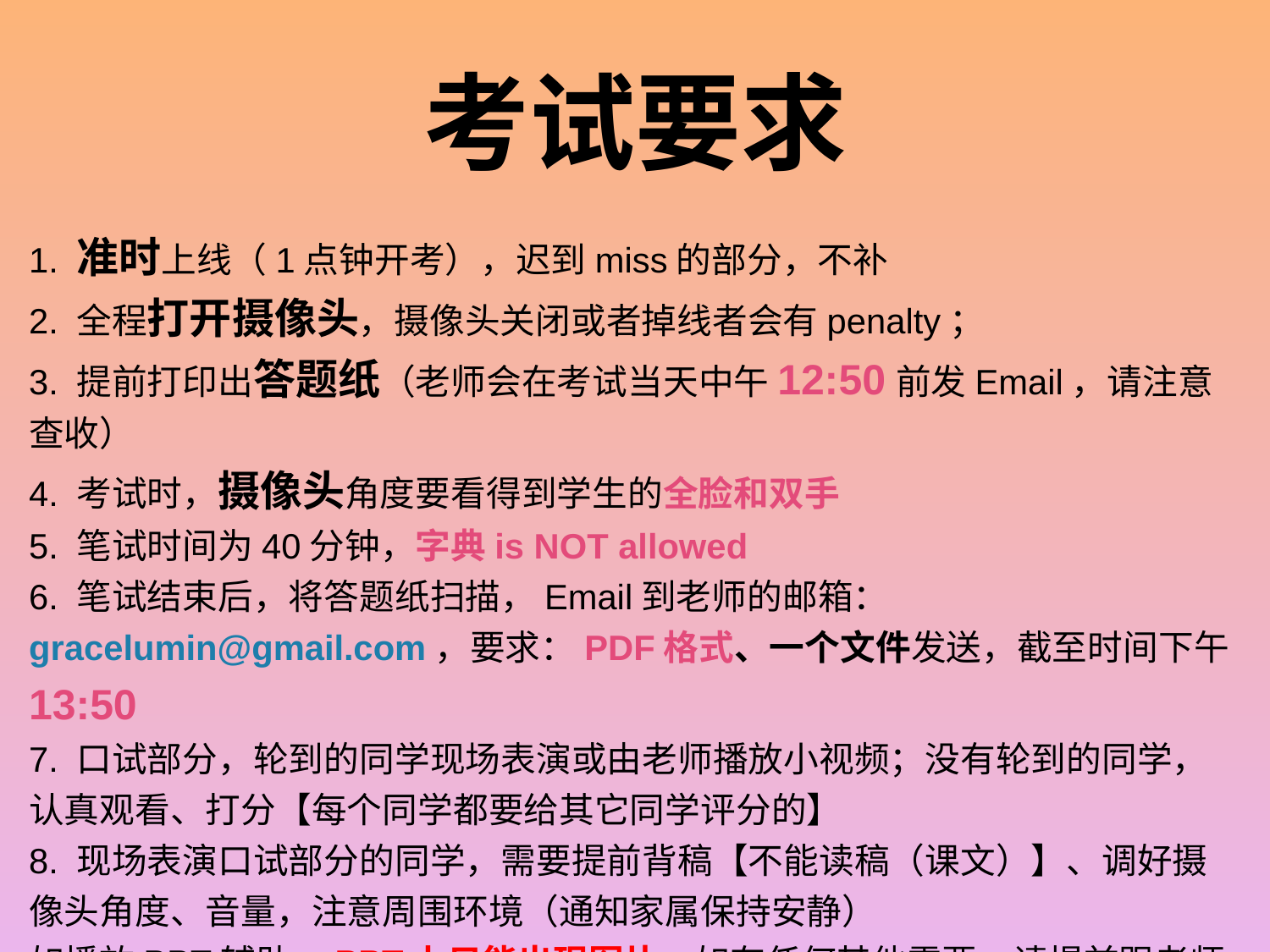

# 考试要求
1. 准时上线（1点钟开考），迟到miss的部分，不补
2. 全程打开摄像头，摄像头关闭或者掉线者会有penalty；
3. 提前打印出答题纸（老师会在考试当天中午12:50前发Email，请注意查收）
4. 考试时，摄像头角度要看得到学生的全脸和双手
5. 笔试时间为40分钟，字典is NOT allowed
6. 笔试结束后，将答题纸扫描，Email到老师的邮箱：gracelumin@gmail.com，要求：PDF格式、一个文件发送，截至时间下午13:50
7. 口试部分，轮到的同学现场表演或由老师播放小视频；没有轮到的同学，认真观看、打分【每个同学都要给其它同学评分的】
8. 现场表演口试部分的同学，需要提前背稿【不能读稿（课文）】、调好摄像头角度、音量，注意周围环境（通知家属保持安静）
如播放PPT辅助，PPT上只能出现图片；如有任何其他需要，请提前跟老师确认
9.每位同学的口试时间为3-5分钟